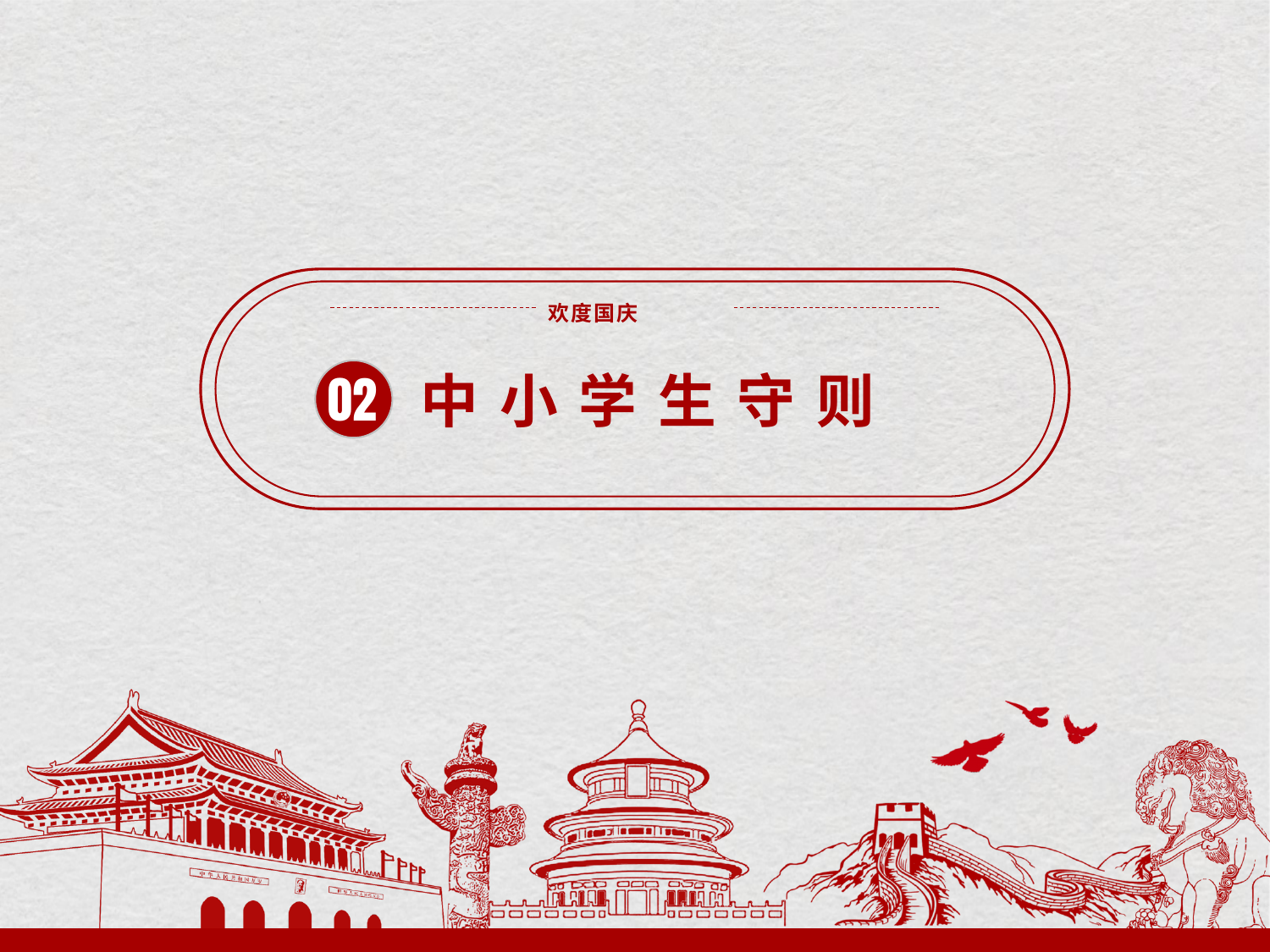

欢度国庆
# 中 小 学 生 守 则
02